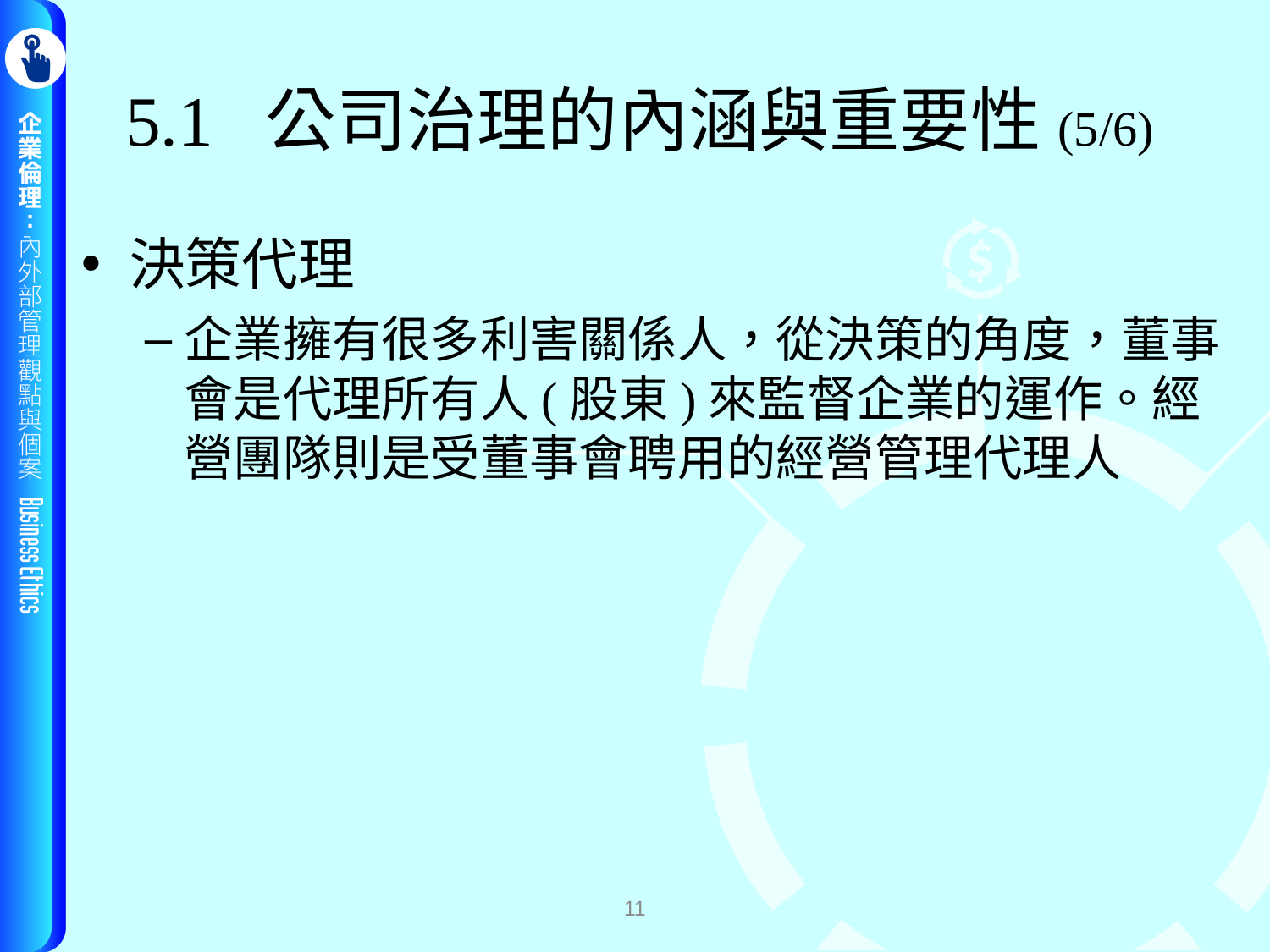

# 5.1  公司治理的內涵與重要性(5/6)
決策代理
企業擁有很多利害關係人，從決策的角度，董事會是代理所有人(股東)來監督企業的運作。經營團隊則是受董事會聘用的經營管理代理人
11